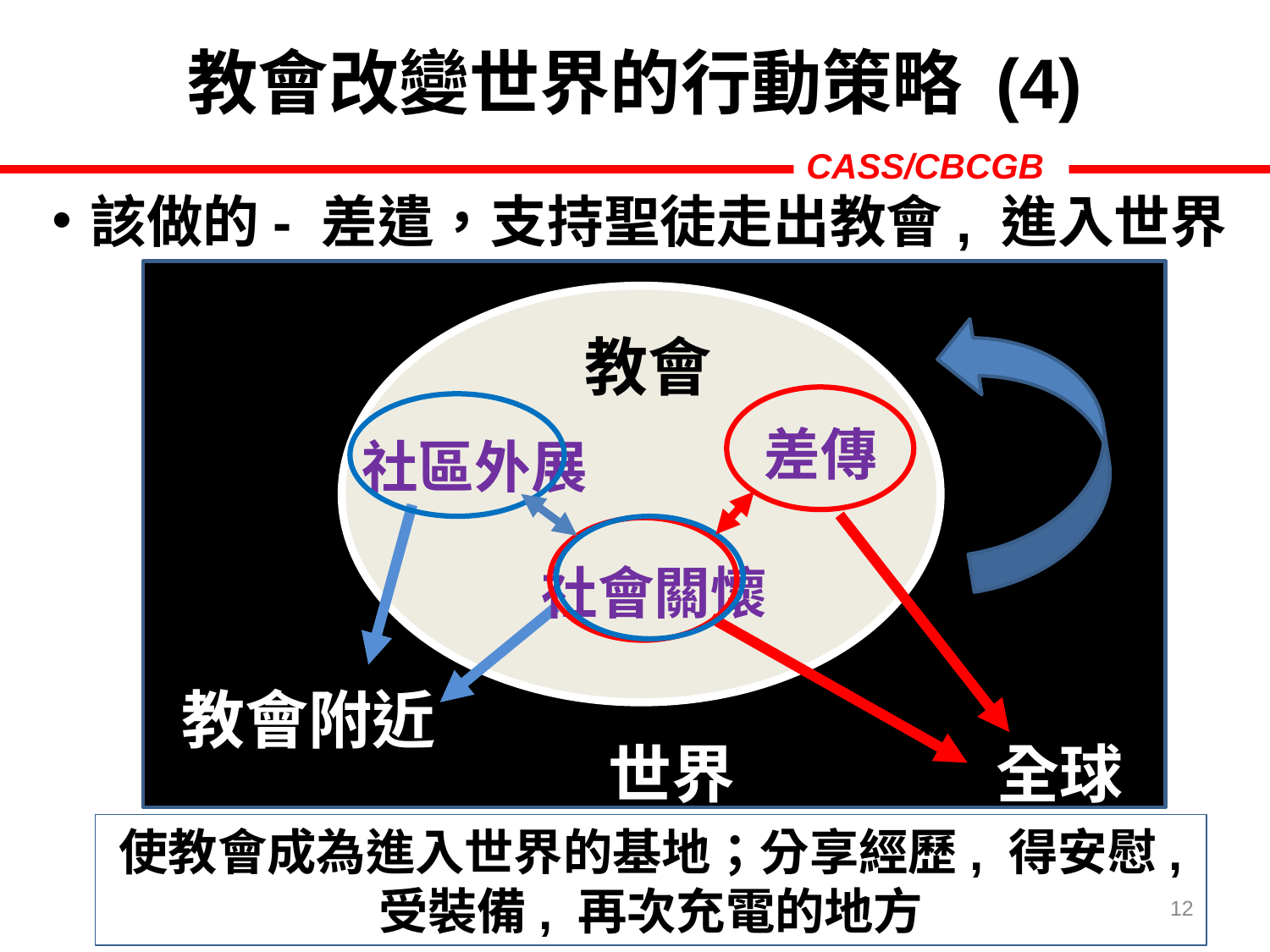

教會改變世界的行動策略 (4)
CASS/CBCGB
該做的- 差遣，支持聖徒走出教會, 進入世界

教會

差傳
社區外展

社會關懷
教會附近
世界
全球

使教會成為進入世界的基地；分享經歷, 得安慰, 受裝備, 再次充電的地方
12